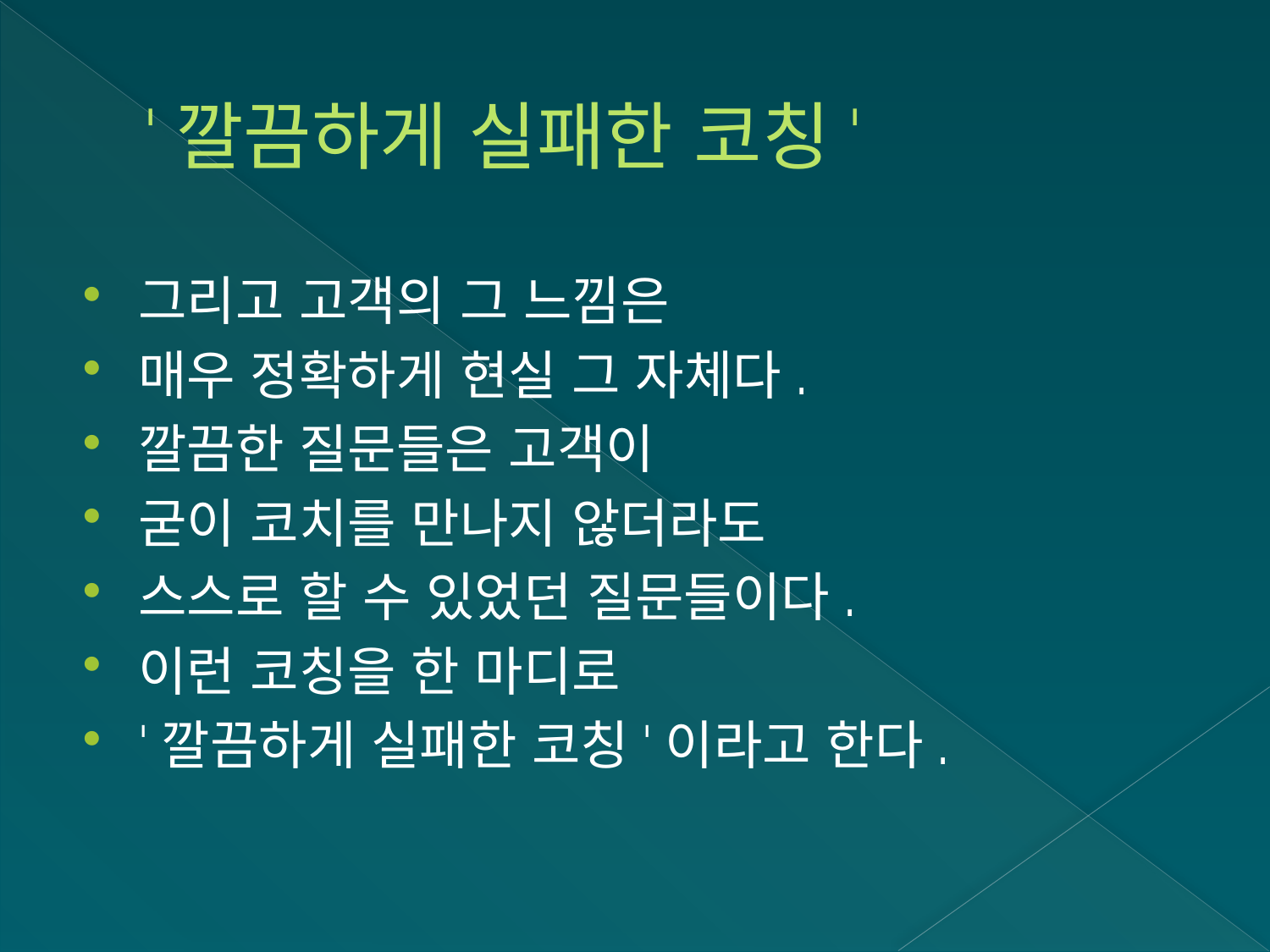

# '깔끔하게 실패한 코칭'
그리고 고객의 그 느낌은
매우 정확하게 현실 그 자체다.
깔끔한 질문들은 고객이
굳이 코치를 만나지 않더라도
스스로 할 수 있었던 질문들이다.
이런 코칭을 한 마디로
'깔끔하게 실패한 코칭'이라고 한다.